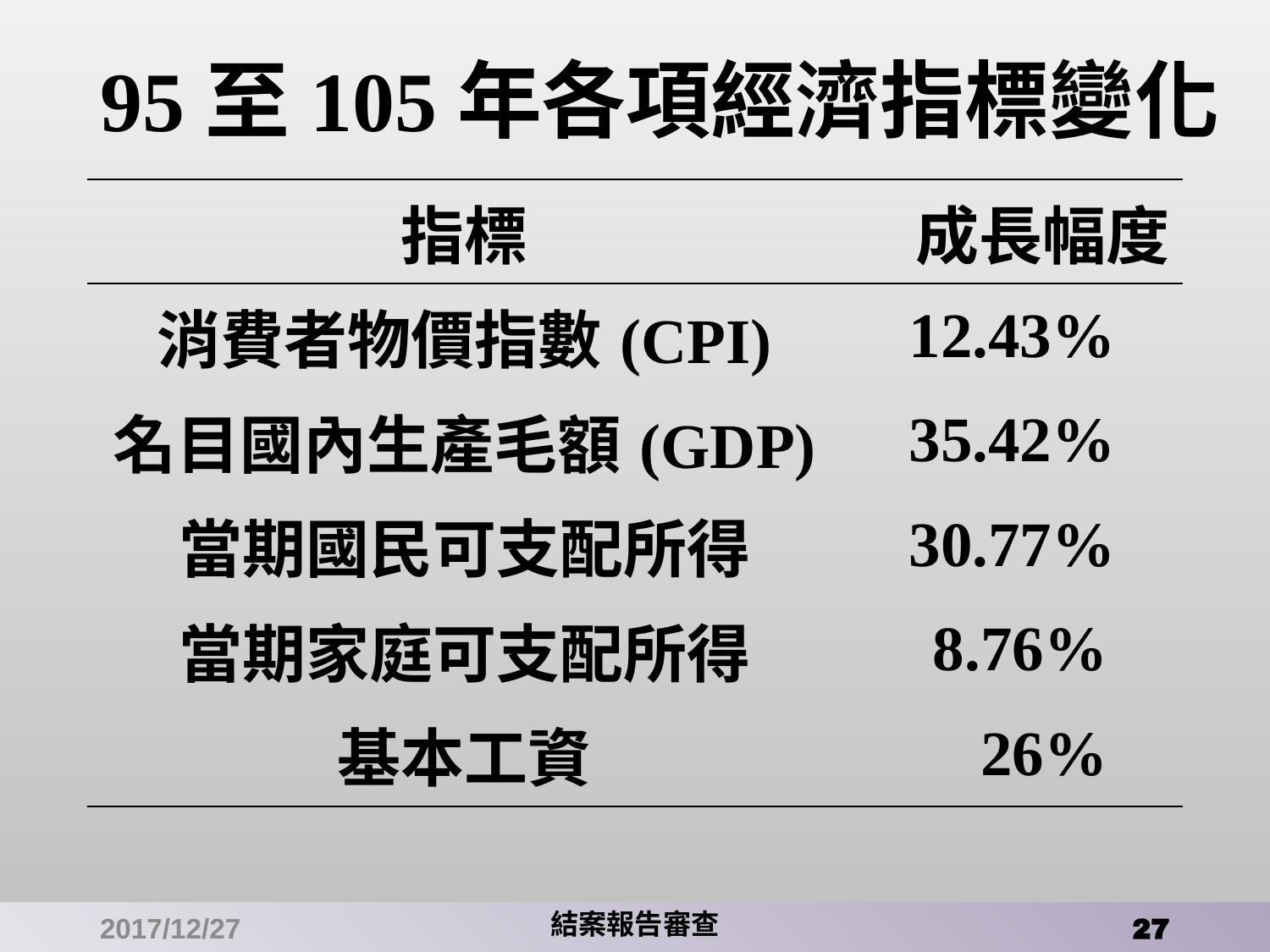

# 95至105年各項經濟指標變化
| 指標 | 成長幅度 |
| --- | --- |
| 消費者物價指數(CPI) | 12.43% |
| 名目國內生產毛額(GDP) | 35.42% |
| 當期國民可支配所得 | 30.77% |
| 當期家庭可支配所得 | 8.76% |
| 基本工資 | 26% |
2017/12/27
結案報告審查
27